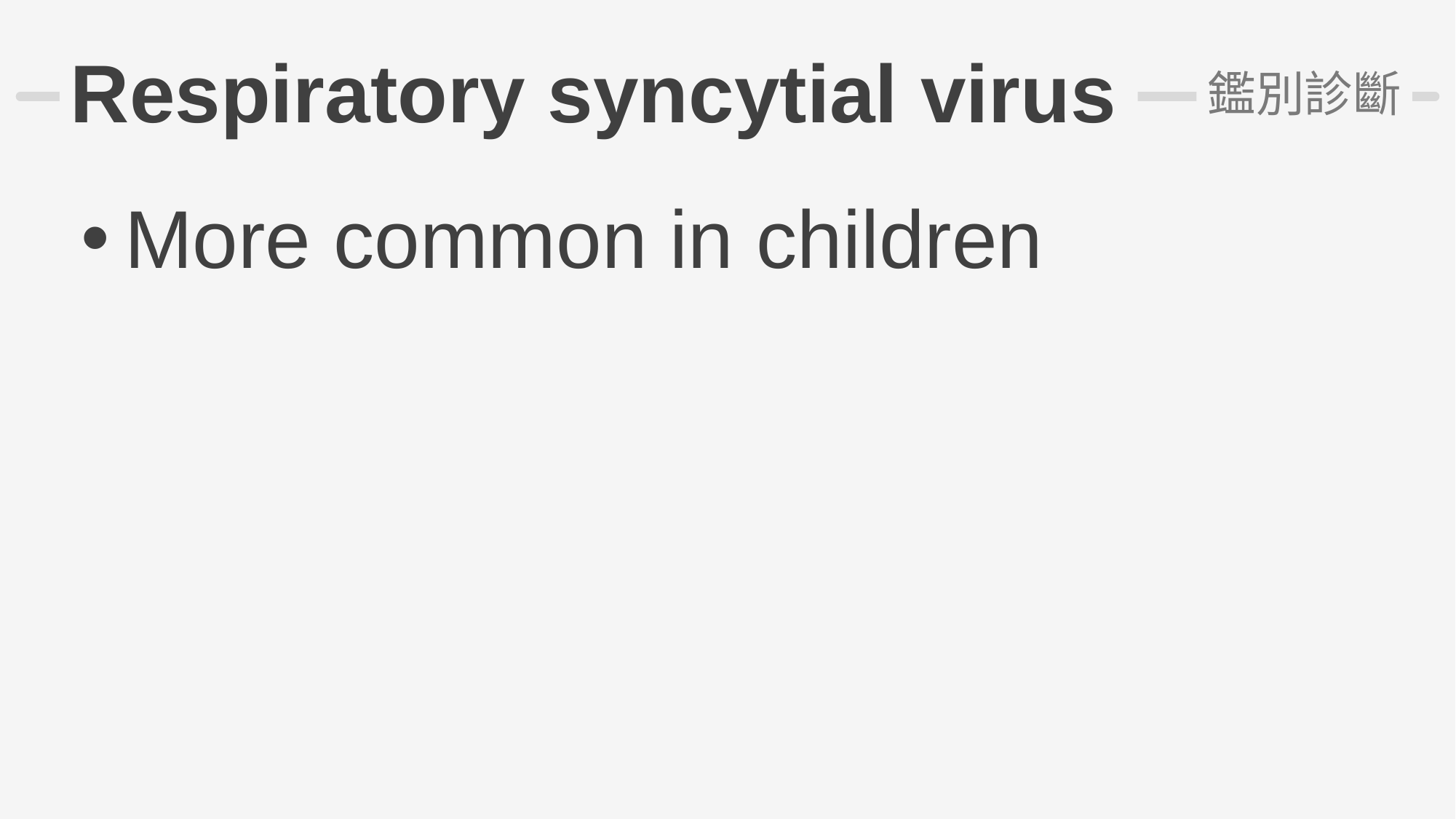

# Respiratory syncytial virus
鑑別診斷
More common in children